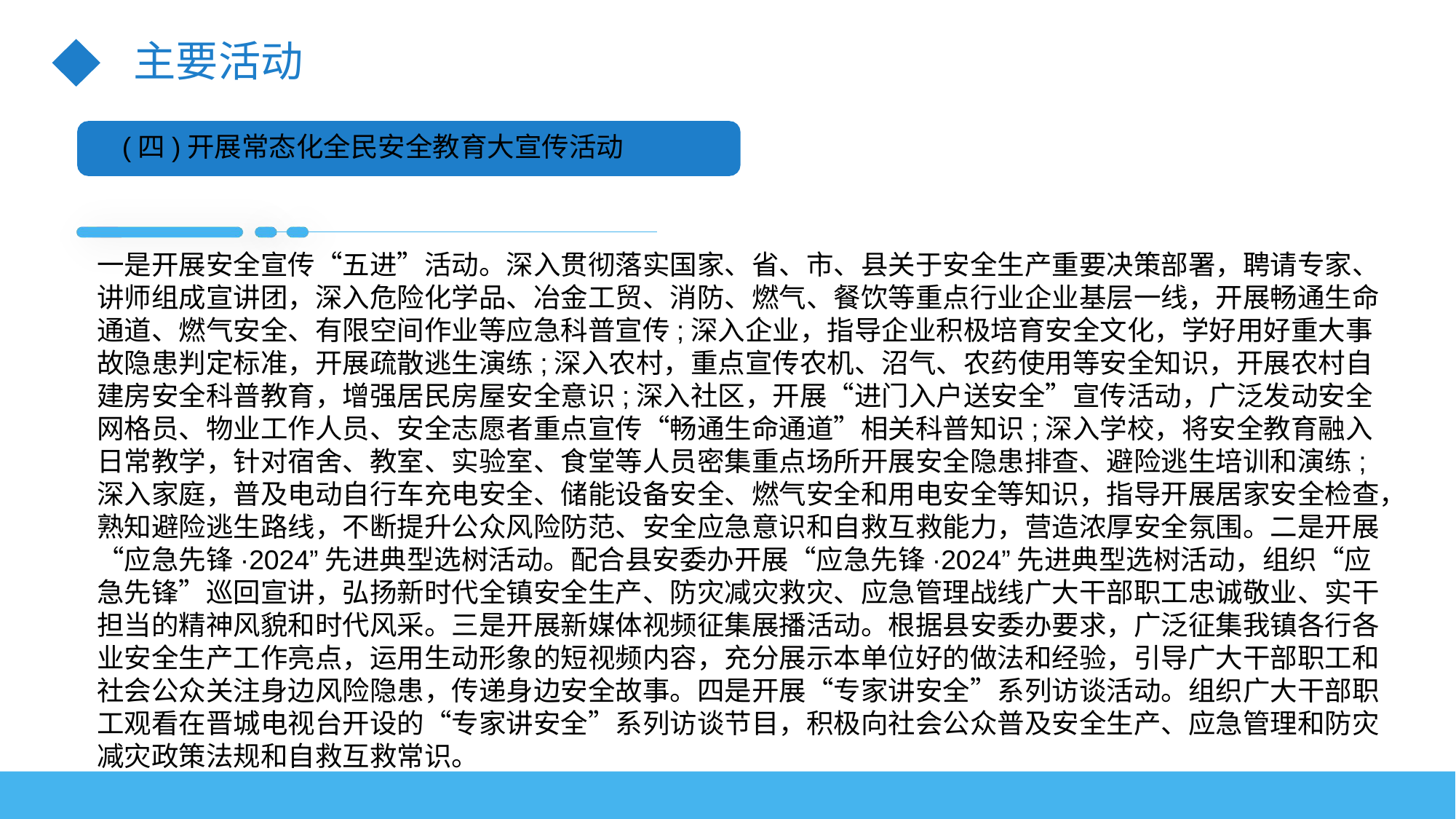

# 主要活动

(四)开展常态化全民安全教育大宣传活动

一是开展安全宣传“五进”活动。深入贯彻落实国家、省、市、县关于安全生产重要决策部署，聘请专家、讲师组成宣讲团，深入危险化学品、冶金工贸、消防、燃气、餐饮等重点行业企业基层一线，开展畅通生命通道、燃气安全、有限空间作业等应急科普宣传;深入企业，指导企业积极培育安全文化，学好用好重大事故隐患判定标准，开展疏散逃生演练;深入农村，重点宣传农机、沼气、农药使用等安全知识，开展农村自建房安全科普教育，增强居民房屋安全意识;深入社区，开展“进门入户送安全”宣传活动，广泛发动安全网格员、物业工作人员、安全志愿者重点宣传“畅通生命通道”相关科普知识;深入学校，将安全教育融入日常教学，针对宿舍、教室、实验室、食堂等人员密集重点场所开展安全隐患排查、避险逃生培训和演练;深入家庭，普及电动自行车充电安全、储能设备安全、燃气安全和用电安全等知识，指导开展居家安全检查，熟知避险逃生路线，不断提升公众风险防范、安全应急意识和自救互救能力，营造浓厚安全氛围。二是开展“应急先锋·2024”先进典型选树活动。配合县安委办开展“应急先锋·2024”先进典型选树活动，组织“应急先锋”巡回宣讲，弘扬新时代全镇安全生产、防灾减灾救灾、应急管理战线广大干部职工忠诚敬业、实干担当的精神风貌和时代风采。三是开展新媒体视频征集展播活动。根据县安委办要求，广泛征集我镇各行各业安全生产工作亮点，运用生动形象的短视频内容，充分展示本单位好的做法和经验，引导广大干部职工和社会公众关注身边风险隐患，传递身边安全故事。四是开展“专家讲安全”系列访谈活动。组织广大干部职工观看在晋城电视台开设的“专家讲安全”系列访谈节目，积极向社会公众普及安全生产、应急管理和防灾减灾政策法规和自救互救常识。